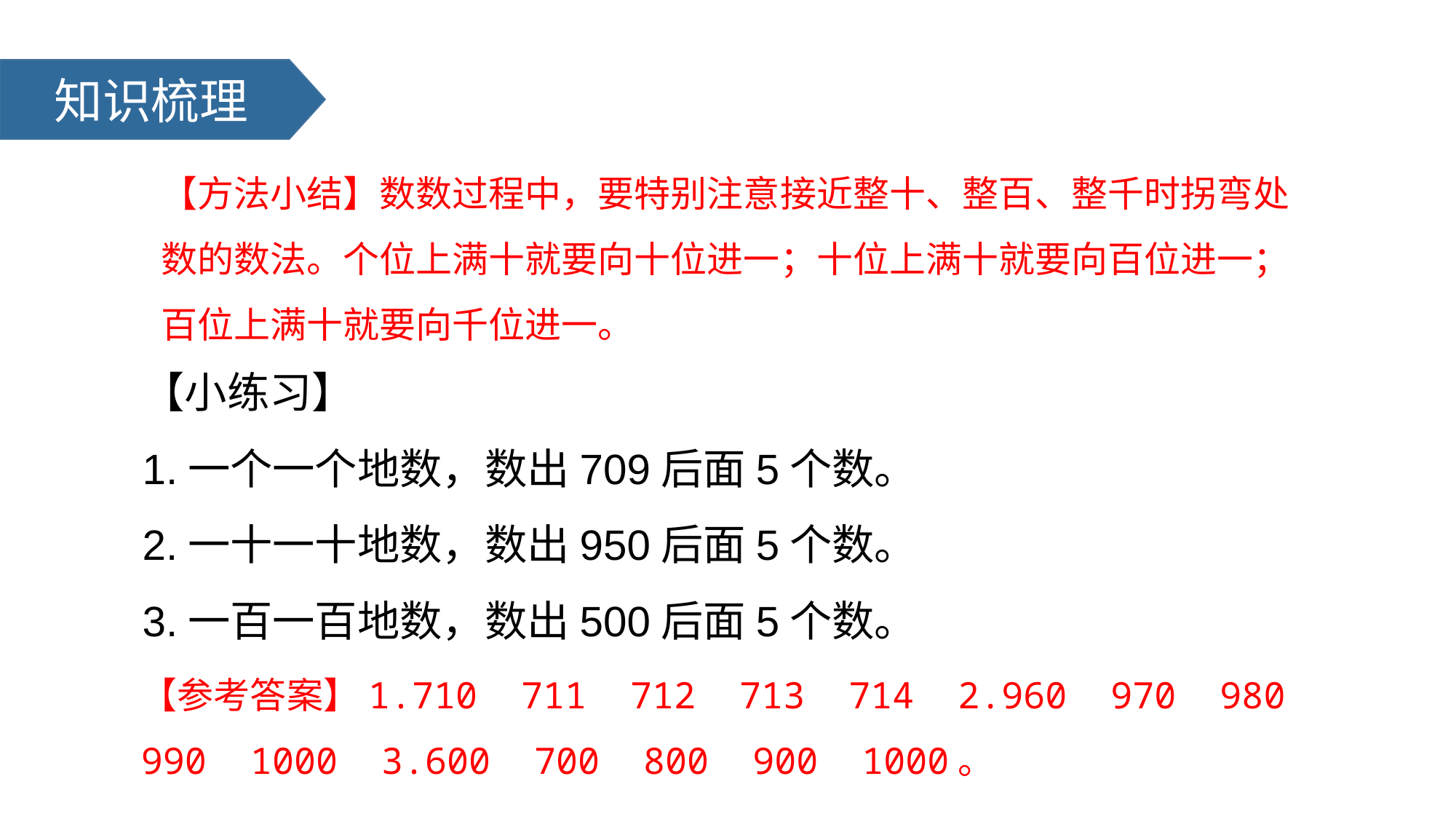

知识梳理
【方法小结】数数过程中，要特别注意接近整十、整百、整千时拐弯处数的数法。个位上满十就要向十位进一；十位上满十就要向百位进一；百位上满十就要向千位进一。
【小练习】
1.一个一个地数，数出709后面5个数。
2.一十一十地数，数出950后面5个数。
3.一百一百地数，数出500后面5个数。
【参考答案】1.710  711  712  713  714  2.960  970  980  990  1000  3.600  700  800  900  1000。